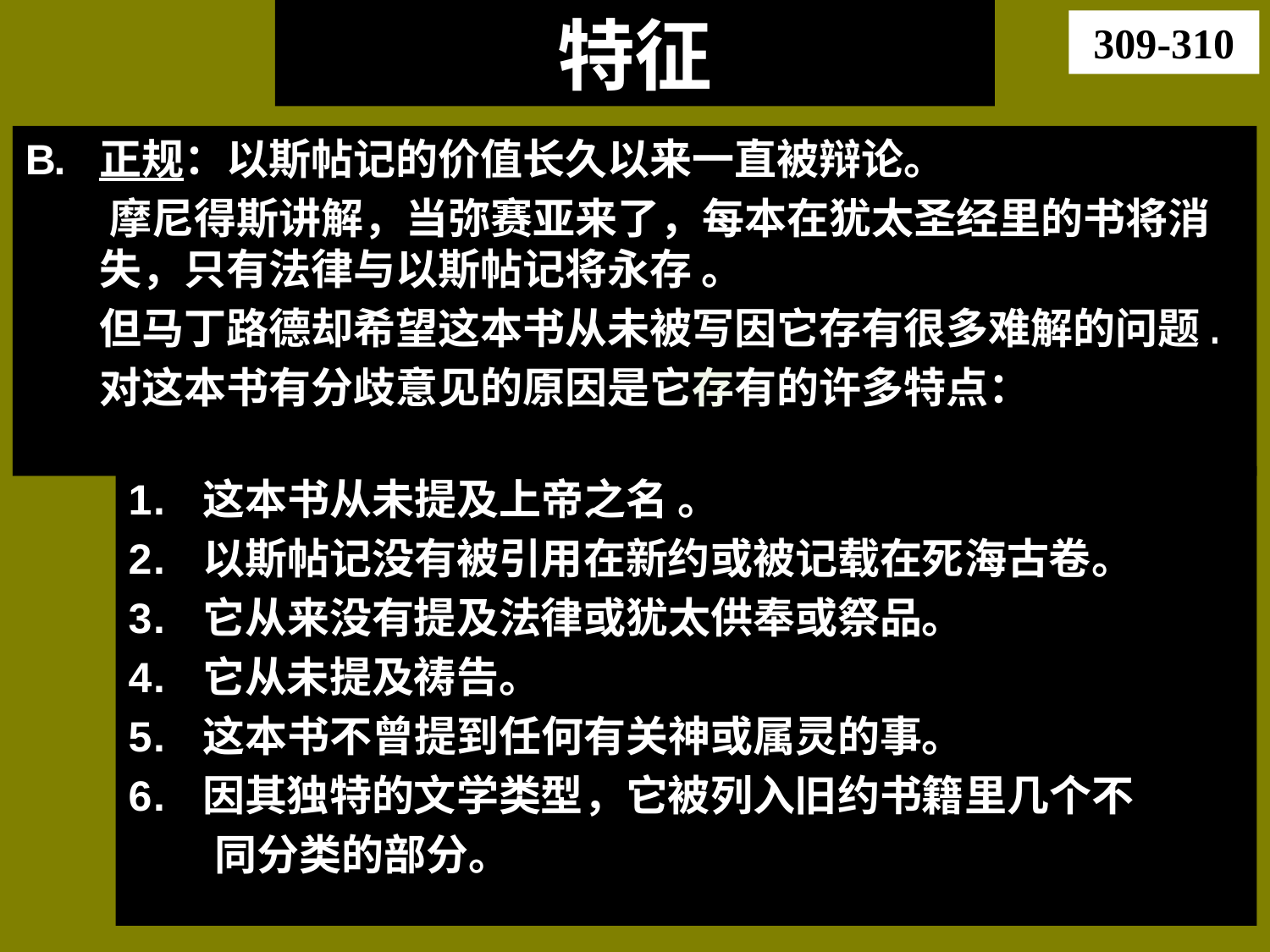

# 特征
309-310
正规：以斯帖记的价值长久以来一直被辩论。
　　摩尼得斯讲解，当弥赛亚来了，每本在犹太圣经里的书将消失，只有法律与以斯帖记将永存 。
	但马丁路德却希望这本书从未被写因它存有很多难解的问题.
	对这本书有分歧意见的原因是它存有的许多特点：

这本书从未提及上帝之名 。
以斯帖记没有被引用在新约或被记载在死海古卷。
它从来没有提及法律或犹太供奉或祭品。
它从未提及祷告。
这本书不曾提到任何有关神或属灵的事。
因其独特的文学类型，它被列入旧约书籍里几个不
        同分类的部分。